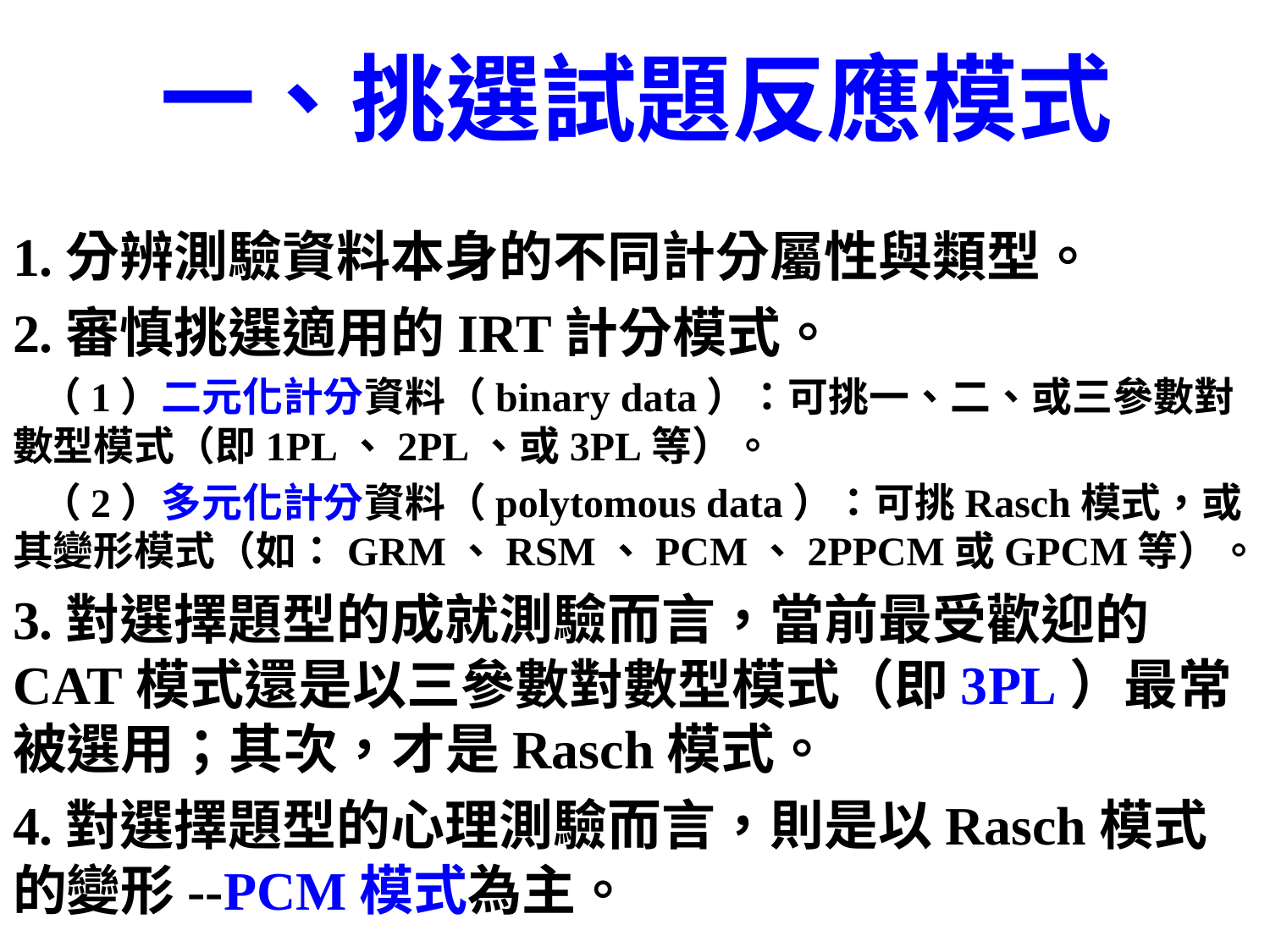

# 一、挑選試題反應模式
1.分辨測驗資料本身的不同計分屬性與類型。
2.審慎挑選適用的IRT計分模式。
  （1）二元化計分資料（binary data）：可挑一、二、或三參數對數型模式（即1PL、2PL、或3PL等）。
  （2）多元化計分資料（polytomous data）：可挑Rasch模式，或其變形模式（如：GRM、RSM、PCM、2PPCM或GPCM等）。
3.對選擇題型的成就測驗而言，當前最受歡迎的CAT模式還是以三參數對數型模式（即3PL）最常被選用；其次，才是Rasch模式。
4.對選擇題型的心理測驗而言，則是以Rasch模式的變形--PCM模式為主。